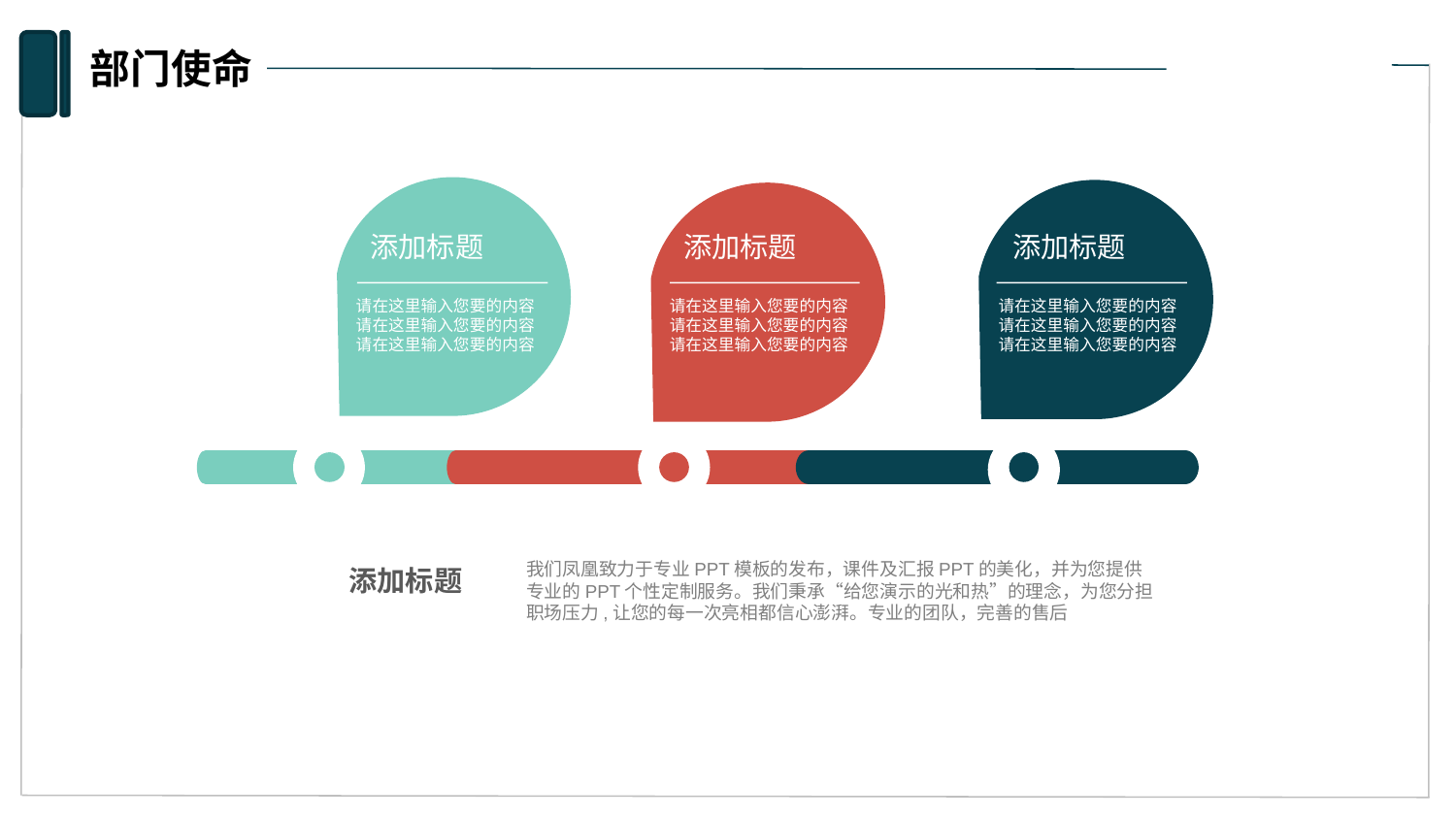

部门使命

添加标题
添加标题
添加标题

请在这里输入您要的内容
请在这里输入您要的内容
请在这里输入您要的内容

请在这里输入您要的内容
请在这里输入您要的内容
请在这里输入您要的内容

请在这里输入您要的内容
请在这里输入您要的内容
请在这里输入您要的内容

我们凤凰致力于专业PPT模板的发布，课件及汇报PPT的美化，并为您提供专业的PPT个性定制服务。我们秉承“给您演示的光和热”的理念，为您分担职场压力,让您的每一次亮相都信心澎湃。专业的团队，完善的售后
添加标题